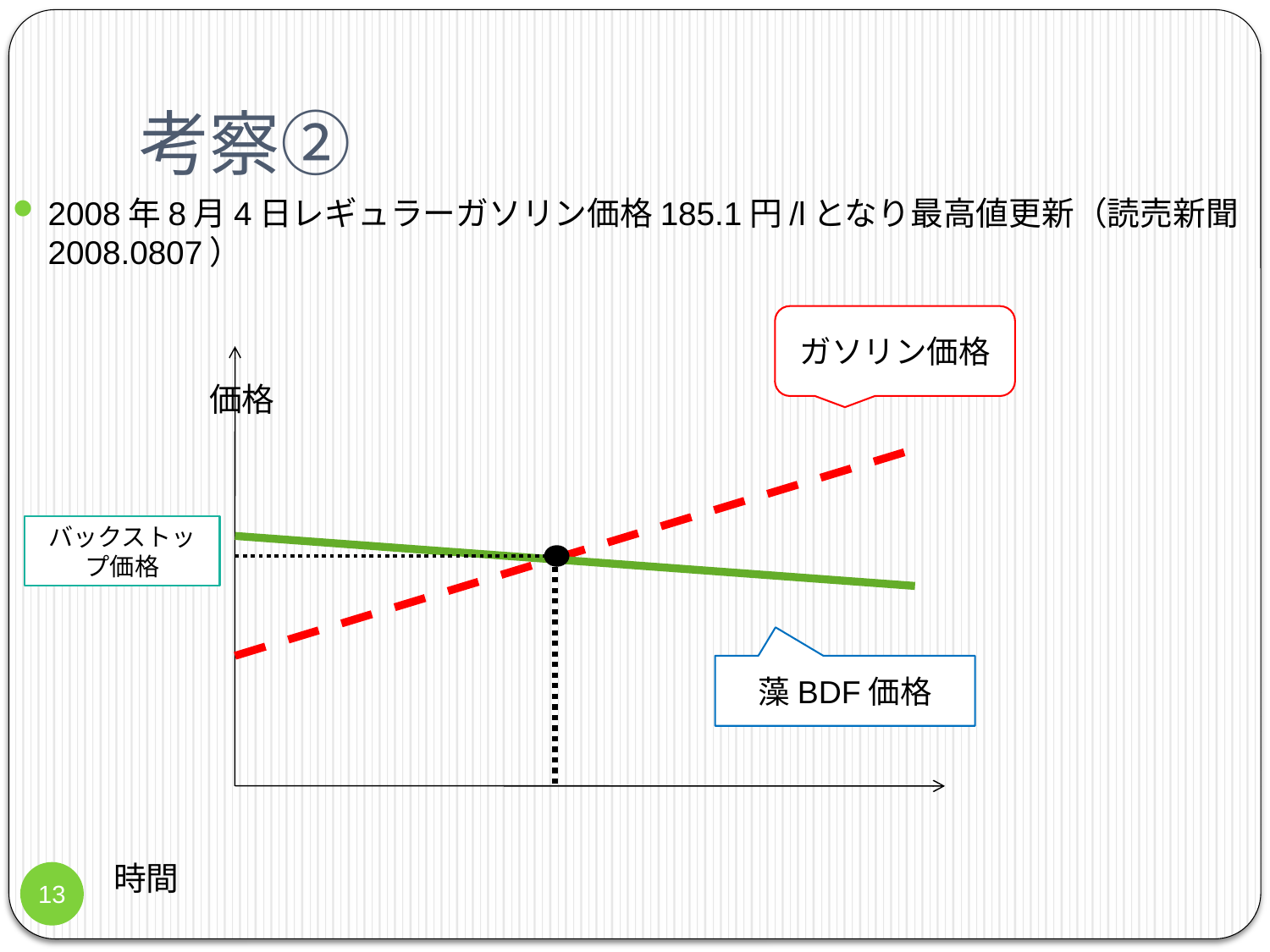

# 考察②
2008年8月4日レギュラーガソリン価格185.1円/lとなり最高値更新（読売新聞2008.0807）

　　　　　　価格

　　　　　　　　　　　　　　　　　　　　　　　　　　　　　　　　　　　　　　　時間

ガソリン価格
バックストップ価格

藻BDF価格
13